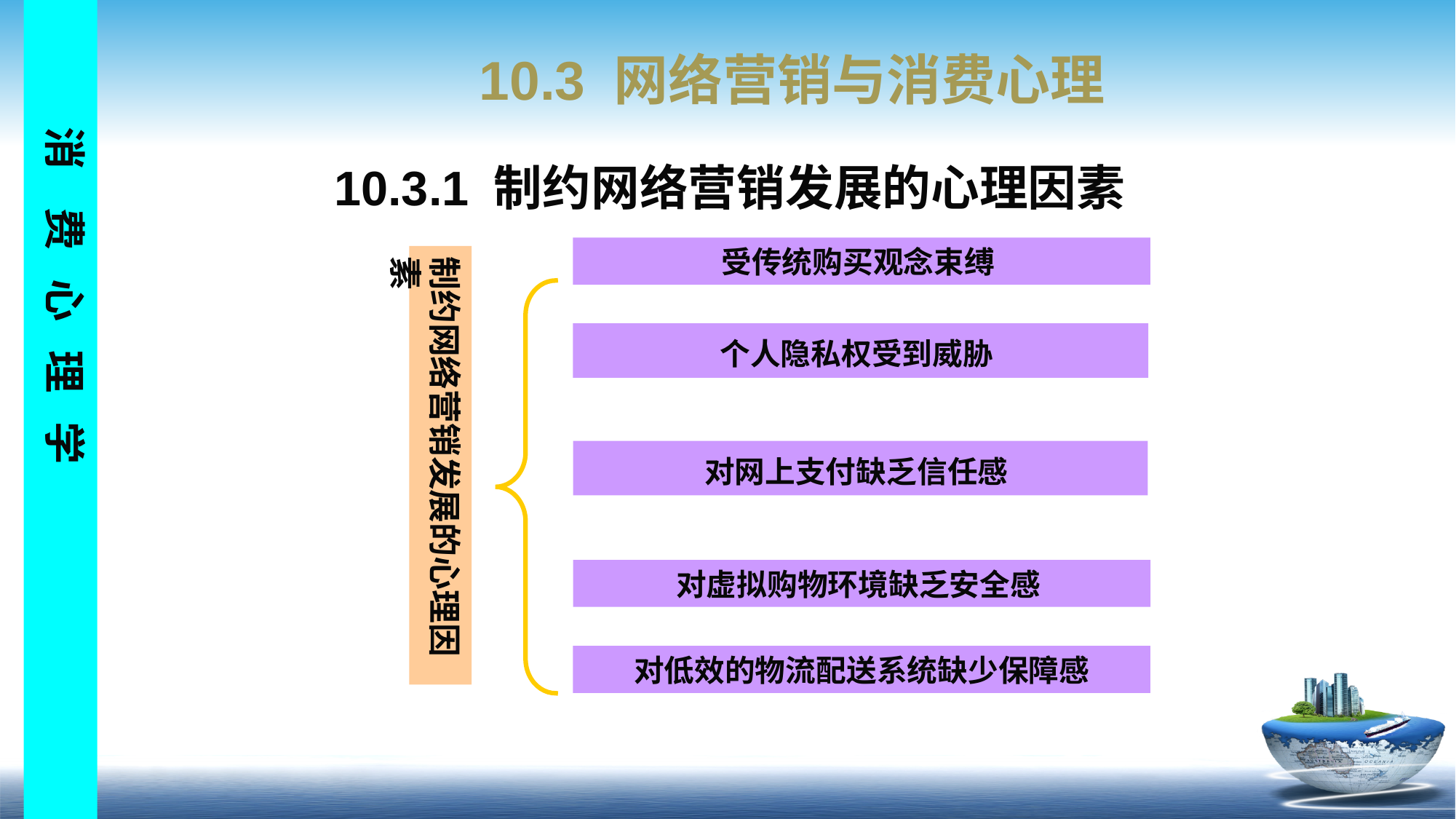

10.3 网络营销与消费心理
10.3.1 制约网络营销发展的心理因素
受传统购买观念束缚
制约网络营销发展的心理因素

个人隐私权受到威胁
对网上支付缺乏信任感
对虚拟购物环境缺乏安全感
对低效的物流配送系统缺少保障感